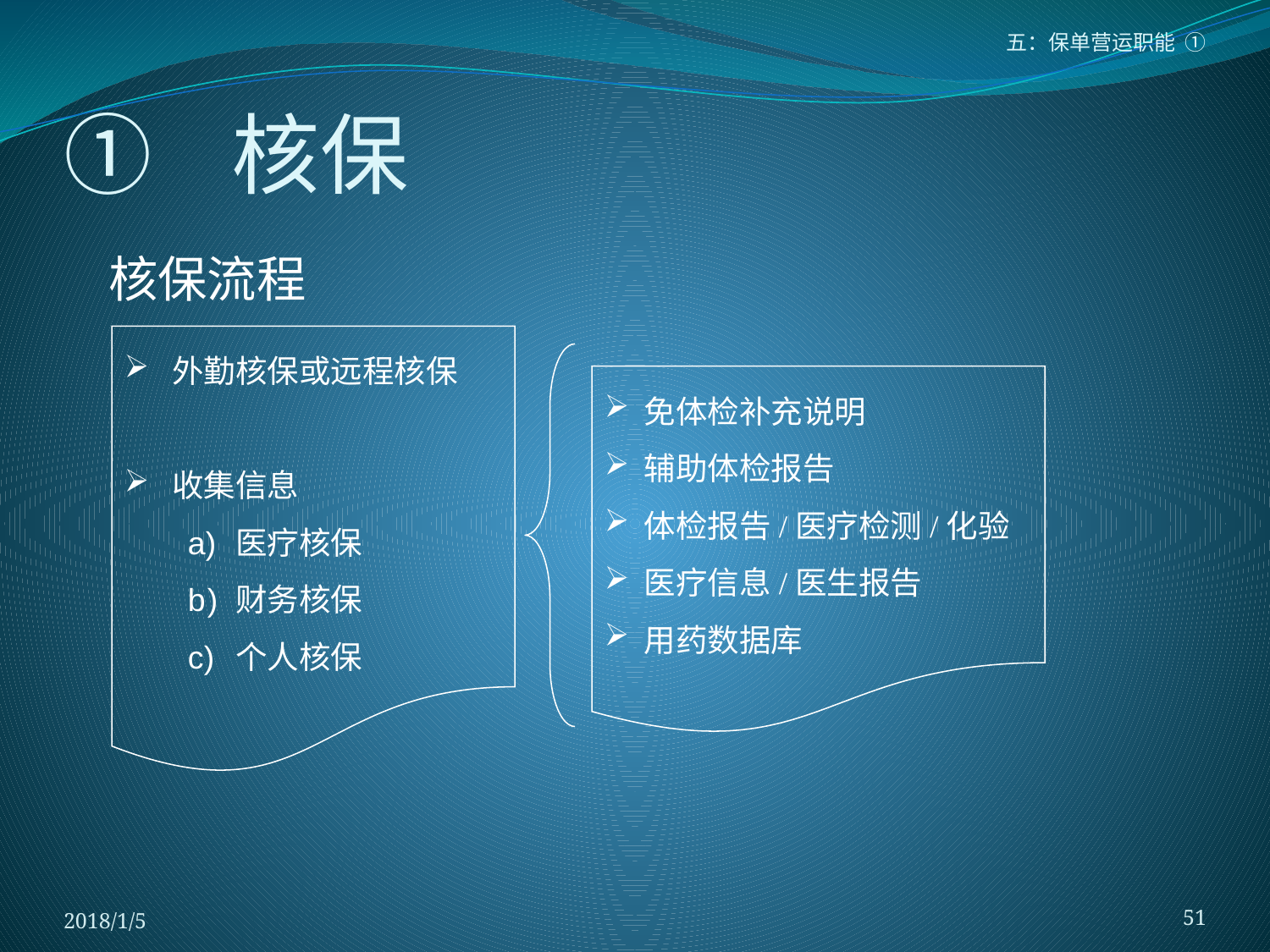

五：保单营运职能  ①
# ①   核保
核保流程
外勤核保或远程核保

收集信息
医疗核保
财务核保
个人核保

免体检补充说明
辅助体检报告
体检报告/医疗检测/化验
医疗信息/医生报告
用药数据库

2018/1/5
51